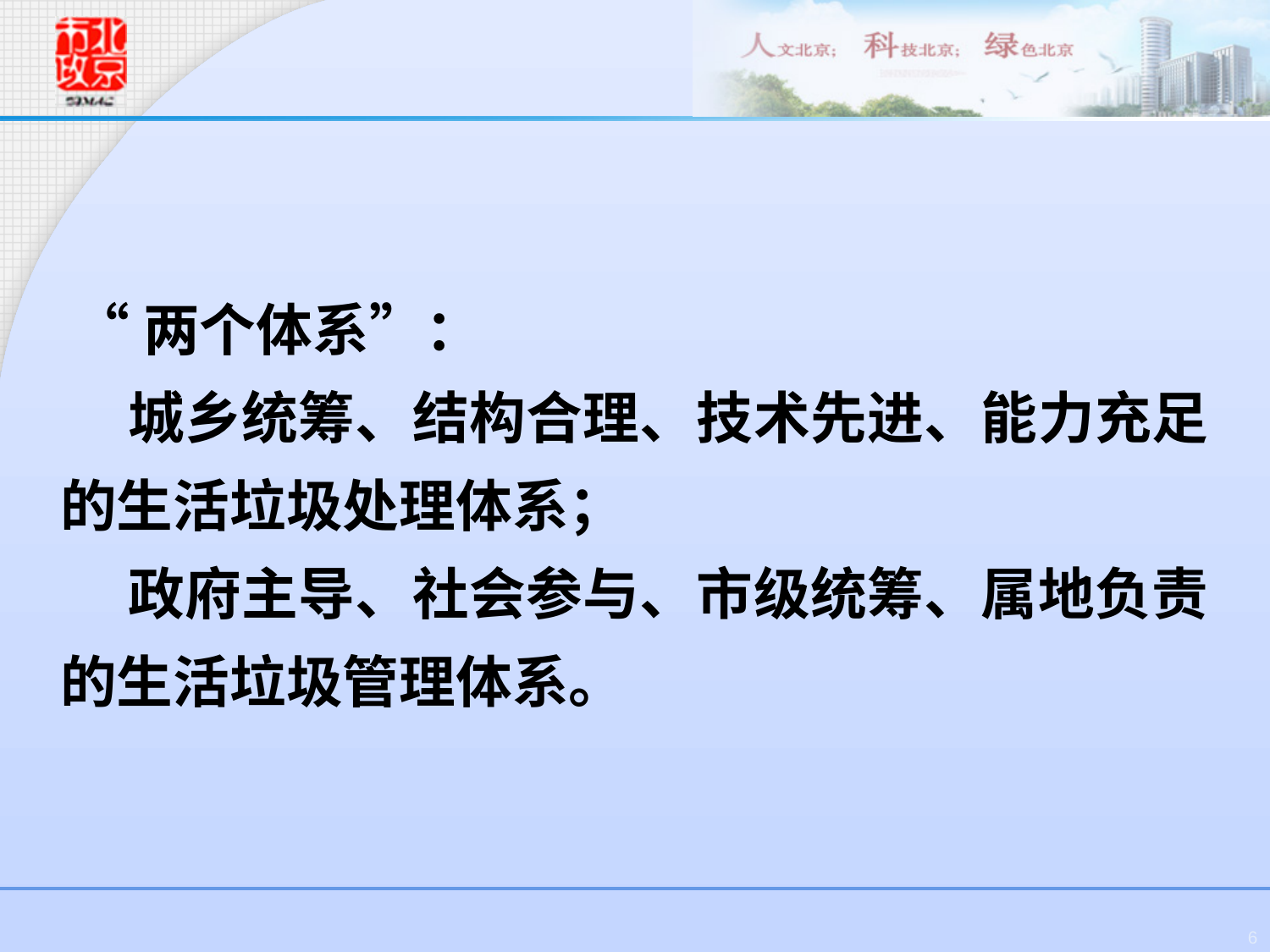

“两个体系”：
    城乡统筹、结构合理、技术先进、能力充足的生活垃圾处理体系；
    政府主导、社会参与、市级统筹、属地负责的生活垃圾管理体系。

6